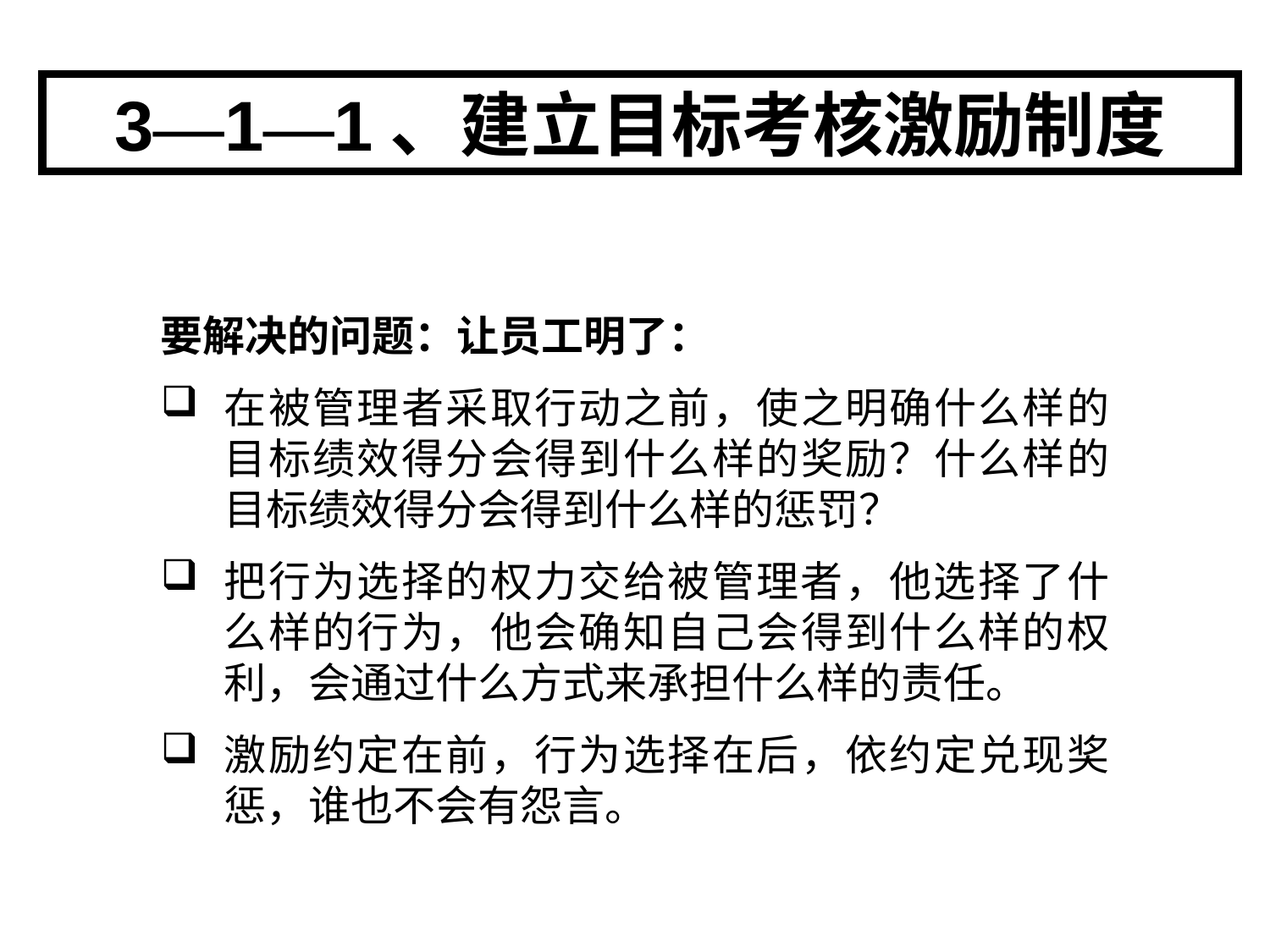

3—1—1、建立目标考核激励制度
要解决的问题：让员工明了：
在被管理者采取行动之前，使之明确什么样的目标绩效得分会得到什么样的奖励？什么样的目标绩效得分会得到什么样的惩罚？
把行为选择的权力交给被管理者，他选择了什么样的行为，他会确知自己会得到什么样的权利，会通过什么方式来承担什么样的责任。
激励约定在前，行为选择在后，依约定兑现奖惩，谁也不会有怨言。